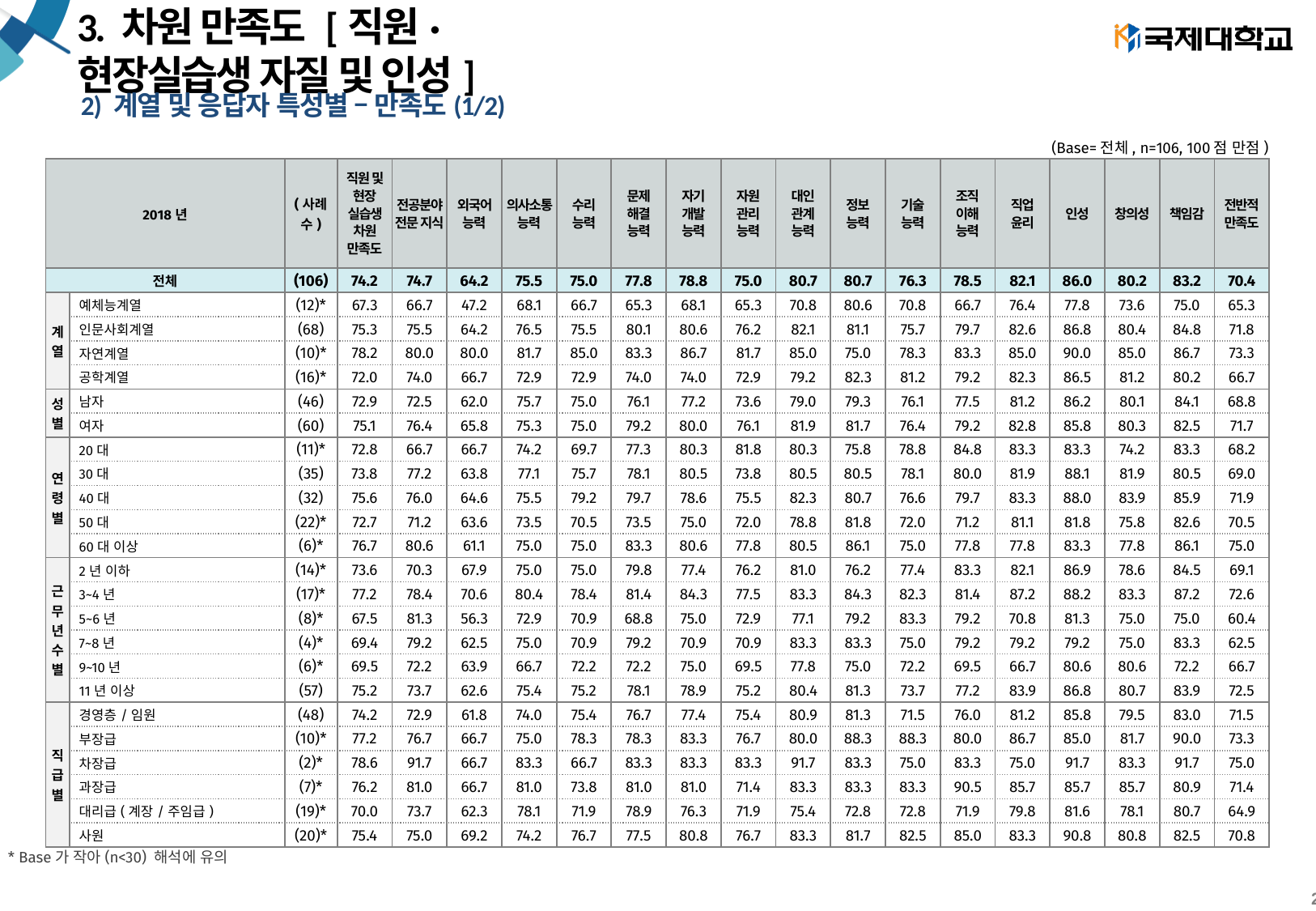

# 3. 차원 만족도 [직원·현장실습생 자질 및 인성]
2) 계열 및 응답자 특성별 – 만족도(1/2)
(Base=전체, n=106, 100점 만점)
| 2018년 |  | (사례수) | 직원 및 현장 실습생 차원 만족도 | 전공분야 전문 지식 | 외국어 능력 | 의사소통능력 | 수리 능력 | 문제 해결 능력 | 자기 개발 능력 | 자원 관리 능력 | 대인 관계 능력 | 정보 능력 | 기술 능력 | 조직 이해 능력 | 직업 윤리 | 인성 | 창의성 | 책임감 | 전반적 만족도 |
| --- | --- | --- | --- | --- | --- | --- | --- | --- | --- | --- | --- | --- | --- | --- | --- | --- | --- | --- | --- |
| 전체 |  | (106) | 74.2 | 74.7 | 64.2 | 75.5 | 75.0 | 77.8 | 78.8 | 75.0 | 80.7 | 80.7 | 76.3 | 78.5 | 82.1 | 86.0 | 80.2 | 83.2 | 70.4 |
| 계열 | 예체능계열 | (12)\* | 67.3 | 66.7 | 47.2 | 68.1 | 66.7 | 65.3 | 68.1 | 65.3 | 70.8 | 80.6 | 70.8 | 66.7 | 76.4 | 77.8 | 73.6 | 75.0 | 65.3 |
|  | 인문사회계열 | (68) | 75.3 | 75.5 | 64.2 | 76.5 | 75.5 | 80.1 | 80.6 | 76.2 | 82.1 | 81.1 | 75.7 | 79.7 | 82.6 | 86.8 | 80.4 | 84.8 | 71.8 |
|  | 자연계열 | (10)\* | 78.2 | 80.0 | 80.0 | 81.7 | 85.0 | 83.3 | 86.7 | 81.7 | 85.0 | 75.0 | 78.3 | 83.3 | 85.0 | 90.0 | 85.0 | 86.7 | 73.3 |
|  | 공학계열 | (16)\* | 72.0 | 74.0 | 66.7 | 72.9 | 72.9 | 74.0 | 74.0 | 72.9 | 79.2 | 82.3 | 81.2 | 79.2 | 82.3 | 86.5 | 81.2 | 80.2 | 66.7 |
| 성별 | 남자 | (46) | 72.9 | 72.5 | 62.0 | 75.7 | 75.0 | 76.1 | 77.2 | 73.6 | 79.0 | 79.3 | 76.1 | 77.5 | 81.2 | 86.2 | 80.1 | 84.1 | 68.8 |
|  | 여자 | (60) | 75.1 | 76.4 | 65.8 | 75.3 | 75.0 | 79.2 | 80.0 | 76.1 | 81.9 | 81.7 | 76.4 | 79.2 | 82.8 | 85.8 | 80.3 | 82.5 | 71.7 |
| 연령별 | 20대 | (11)\* | 72.8 | 66.7 | 66.7 | 74.2 | 69.7 | 77.3 | 80.3 | 81.8 | 80.3 | 75.8 | 78.8 | 84.8 | 83.3 | 83.3 | 74.2 | 83.3 | 68.2 |
|  | 30대 | (35) | 73.8 | 77.2 | 63.8 | 77.1 | 75.7 | 78.1 | 80.5 | 73.8 | 80.5 | 80.5 | 78.1 | 80.0 | 81.9 | 88.1 | 81.9 | 80.5 | 69.0 |
|  | 40대 | (32) | 75.6 | 76.0 | 64.6 | 75.5 | 79.2 | 79.7 | 78.6 | 75.5 | 82.3 | 80.7 | 76.6 | 79.7 | 83.3 | 88.0 | 83.9 | 85.9 | 71.9 |
|  | 50대 | (22)\* | 72.7 | 71.2 | 63.6 | 73.5 | 70.5 | 73.5 | 75.0 | 72.0 | 78.8 | 81.8 | 72.0 | 71.2 | 81.1 | 81.8 | 75.8 | 82.6 | 70.5 |
|  | 60대 이상 | (6)\* | 76.7 | 80.6 | 61.1 | 75.0 | 75.0 | 83.3 | 80.6 | 77.8 | 80.5 | 86.1 | 75.0 | 77.8 | 77.8 | 83.3 | 77.8 | 86.1 | 75.0 |
| 근무년수별 | 2년 이하 | (14)\* | 73.6 | 70.3 | 67.9 | 75.0 | 75.0 | 79.8 | 77.4 | 76.2 | 81.0 | 76.2 | 77.4 | 83.3 | 82.1 | 86.9 | 78.6 | 84.5 | 69.1 |
|  | 3~4년 | (17)\* | 77.2 | 78.4 | 70.6 | 80.4 | 78.4 | 81.4 | 84.3 | 77.5 | 83.3 | 84.3 | 82.3 | 81.4 | 87.2 | 88.2 | 83.3 | 87.2 | 72.6 |
|  | 5~6년 | (8)\* | 67.5 | 81.3 | 56.3 | 72.9 | 70.9 | 68.8 | 75.0 | 72.9 | 77.1 | 79.2 | 83.3 | 79.2 | 70.8 | 81.3 | 75.0 | 75.0 | 60.4 |
|  | 7~8년 | (4)\* | 69.4 | 79.2 | 62.5 | 75.0 | 70.9 | 79.2 | 70.9 | 70.9 | 83.3 | 83.3 | 75.0 | 79.2 | 79.2 | 79.2 | 75.0 | 83.3 | 62.5 |
|  | 9~10년 | (6)\* | 69.5 | 72.2 | 63.9 | 66.7 | 72.2 | 72.2 | 75.0 | 69.5 | 77.8 | 75.0 | 72.2 | 69.5 | 66.7 | 80.6 | 80.6 | 72.2 | 66.7 |
|  | 11년 이상 | (57) | 75.2 | 73.7 | 62.6 | 75.4 | 75.2 | 78.1 | 78.9 | 75.2 | 80.4 | 81.3 | 73.7 | 77.2 | 83.9 | 86.8 | 80.7 | 83.9 | 72.5 |
| 직급별 | 경영층/임원 | (48) | 74.2 | 72.9 | 61.8 | 74.0 | 75.4 | 76.7 | 77.4 | 75.4 | 80.9 | 81.3 | 71.5 | 76.0 | 81.2 | 85.8 | 79.5 | 83.0 | 71.5 |
|  | 부장급 | (10)\* | 77.2 | 76.7 | 66.7 | 75.0 | 78.3 | 78.3 | 83.3 | 76.7 | 80.0 | 88.3 | 88.3 | 80.0 | 86.7 | 85.0 | 81.7 | 90.0 | 73.3 |
|  | 차장급 | (2)\* | 78.6 | 91.7 | 66.7 | 83.3 | 66.7 | 83.3 | 83.3 | 83.3 | 91.7 | 83.3 | 75.0 | 83.3 | 75.0 | 91.7 | 83.3 | 91.7 | 75.0 |
|  | 과장급 | (7)\* | 76.2 | 81.0 | 66.7 | 81.0 | 73.8 | 81.0 | 81.0 | 71.4 | 83.3 | 83.3 | 83.3 | 90.5 | 85.7 | 85.7 | 85.7 | 80.9 | 71.4 |
|  | 대리급(계장/주임급) | (19)\* | 70.0 | 73.7 | 62.3 | 78.1 | 71.9 | 78.9 | 76.3 | 71.9 | 75.4 | 72.8 | 72.8 | 71.9 | 79.8 | 81.6 | 78.1 | 80.7 | 64.9 |
|  | 사원 | (20)\* | 75.4 | 75.0 | 69.2 | 74.2 | 76.7 | 77.5 | 80.8 | 76.7 | 83.3 | 81.7 | 82.5 | 85.0 | 83.3 | 90.8 | 80.8 | 82.5 | 70.8 |
* Base가 작아(n<30) 해석에 유의